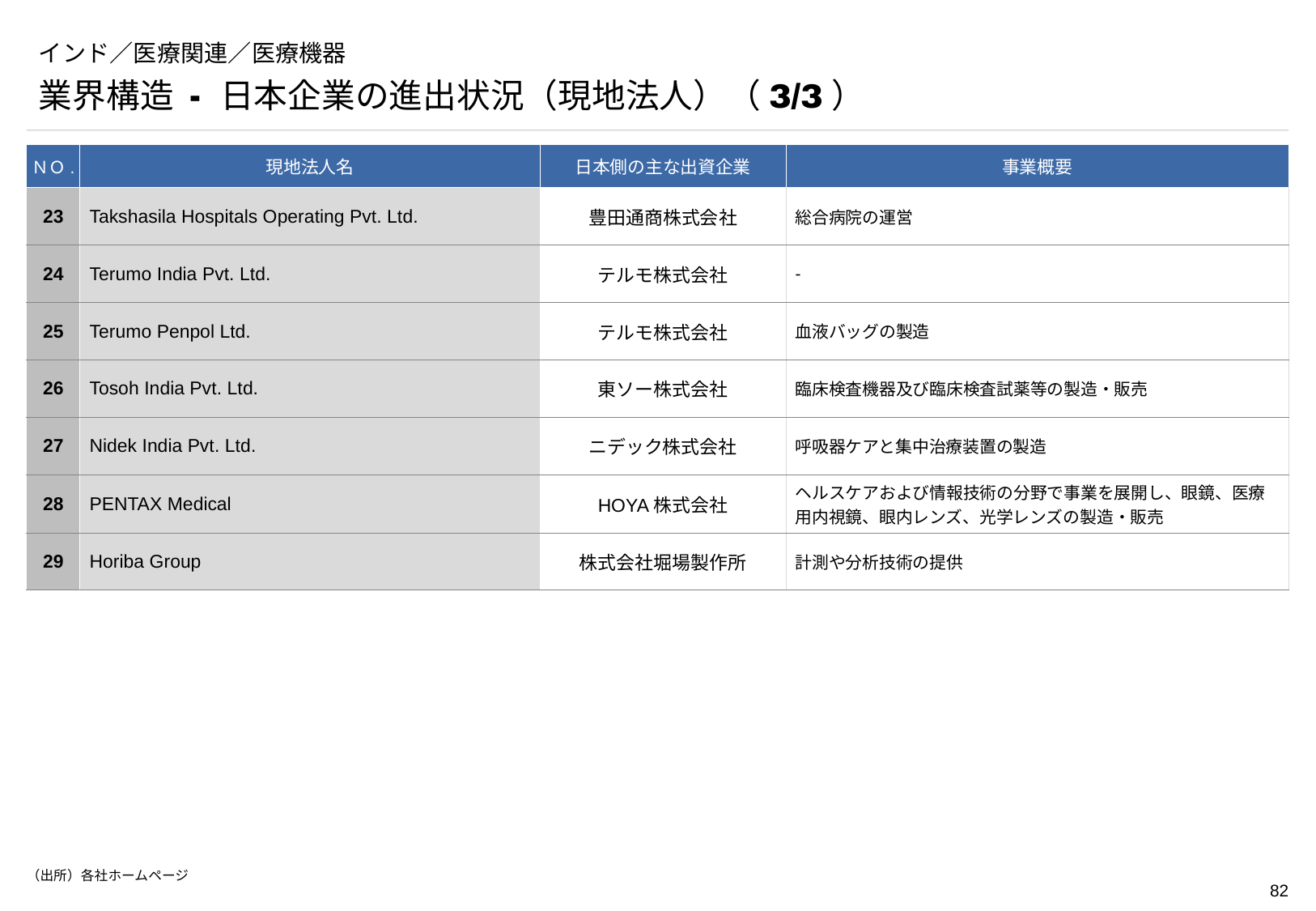

# インド／医療関連／医療機器
業界構造 - 日本企業の進出状況（現地法人）（3/3）
| ＮＯ. | 現地法人名 | 日本側の主な出資企業 | 事業概要 |
| --- | --- | --- | --- |
| 23 | Takshasila Hospitals Operating Pvt. Ltd. | 豊田通商株式会社 | 総合病院の運営 |
| 24 | Terumo India Pvt. Ltd. | テルモ株式会社 | - |
| 25 | Terumo Penpol Ltd. | テルモ株式会社 | 血液バッグの製造 |
| 26 | Tosoh India Pvt. Ltd. | 東ソー株式会社 | 臨床検査機器及び臨床検査試薬等の製造・販売 |
| 27 | Nidek India Pvt. Ltd. | ニデック株式会社 | 呼吸器ケアと集中治療装置の製造 |
| 28 | PENTAX Medical | HOYA株式会社 | ヘルスケアおよび情報技術の分野で事業を展開し、眼鏡、医療用内視鏡、眼内レンズ、光学レンズの製造・販売 |
| 29 | Horiba Group | 株式会社堀場製作所 | 計測や分析技術の提供 |
（出所）各社ホームページ